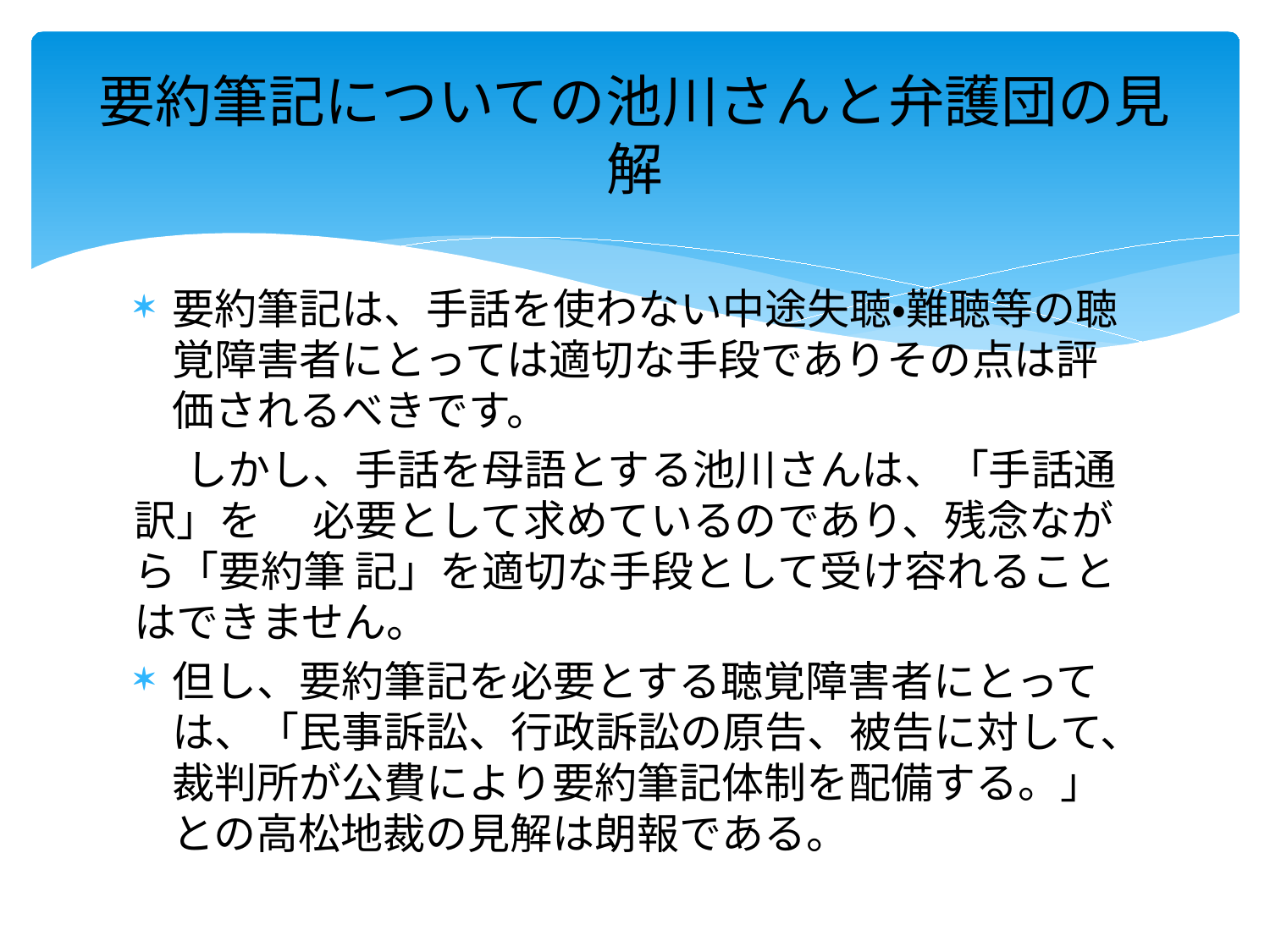

# 要約筆記についての池川さんと弁護団の見解
要約筆記は、手話を使わない中途失聴・難聴等の聴覚障害者にとっては適切な手段でありその点は評価されるべきです。
　 しかし、手話を母語とする池川さんは、「手話通訳」を　 必要として求めているのであり、残念ながら「要約筆 記」を適切な手段として受け容れることはできません。
但し、要約筆記を必要とする聴覚障害者にとっては、「民事訴訟、行政訴訟の原告、被告に対して、裁判所が公費により要約筆記体制を配備する。」との高松地裁の見解は朗報である。